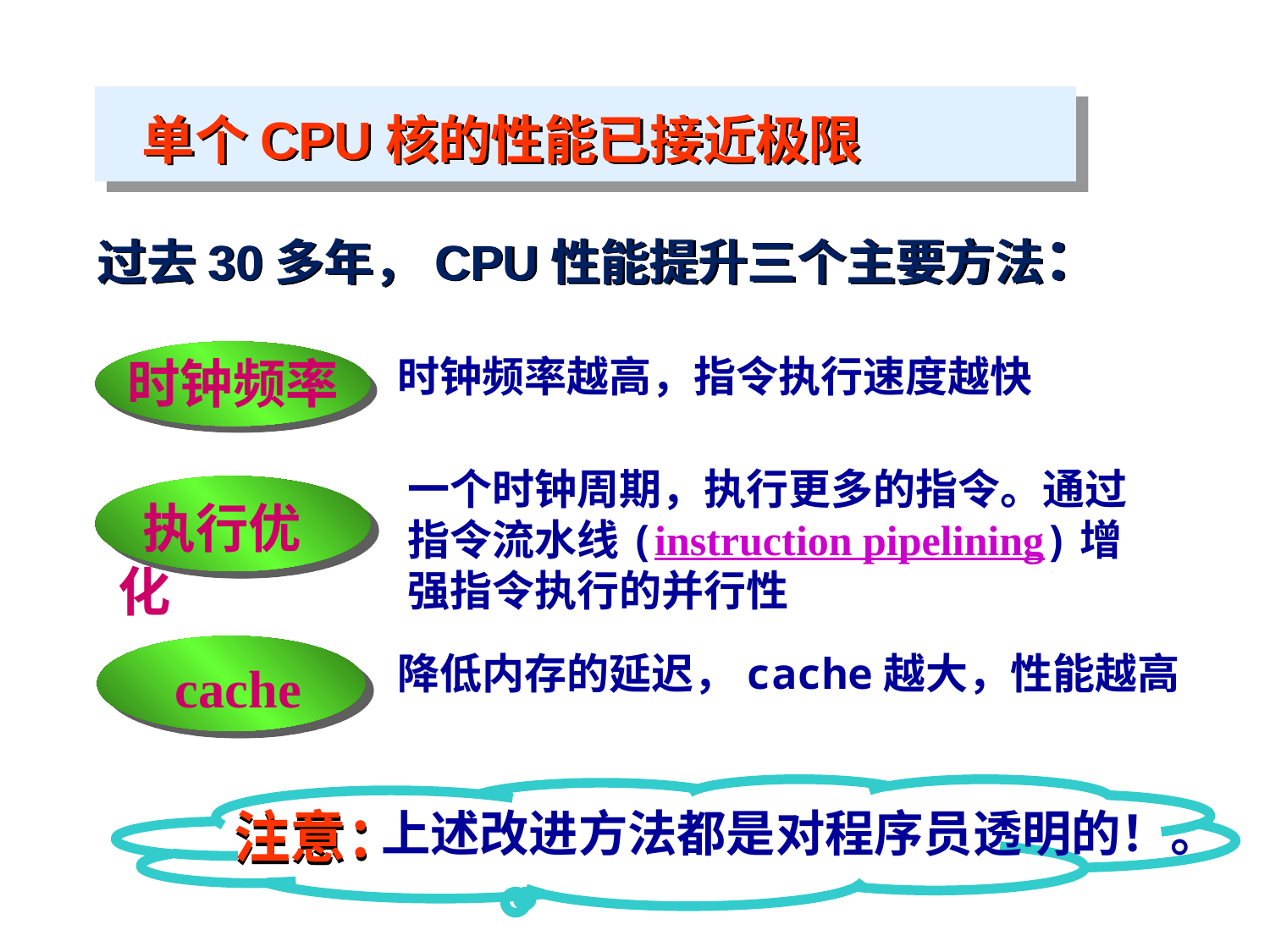

#

单个CPU核的性能已接近极限

过去30多年，CPU性能提升三个主要方法：

时钟频率
时钟频率越高，指令执行速度越快
一个时钟周期，执行更多的指令。通过指令流水线(instruction pipelining)增强指令执行的并行性

 执行优化

 cache
 降低内存的延迟，cache越大，性能越高

注意：
     上述改进方法都是对程序员透明的！。